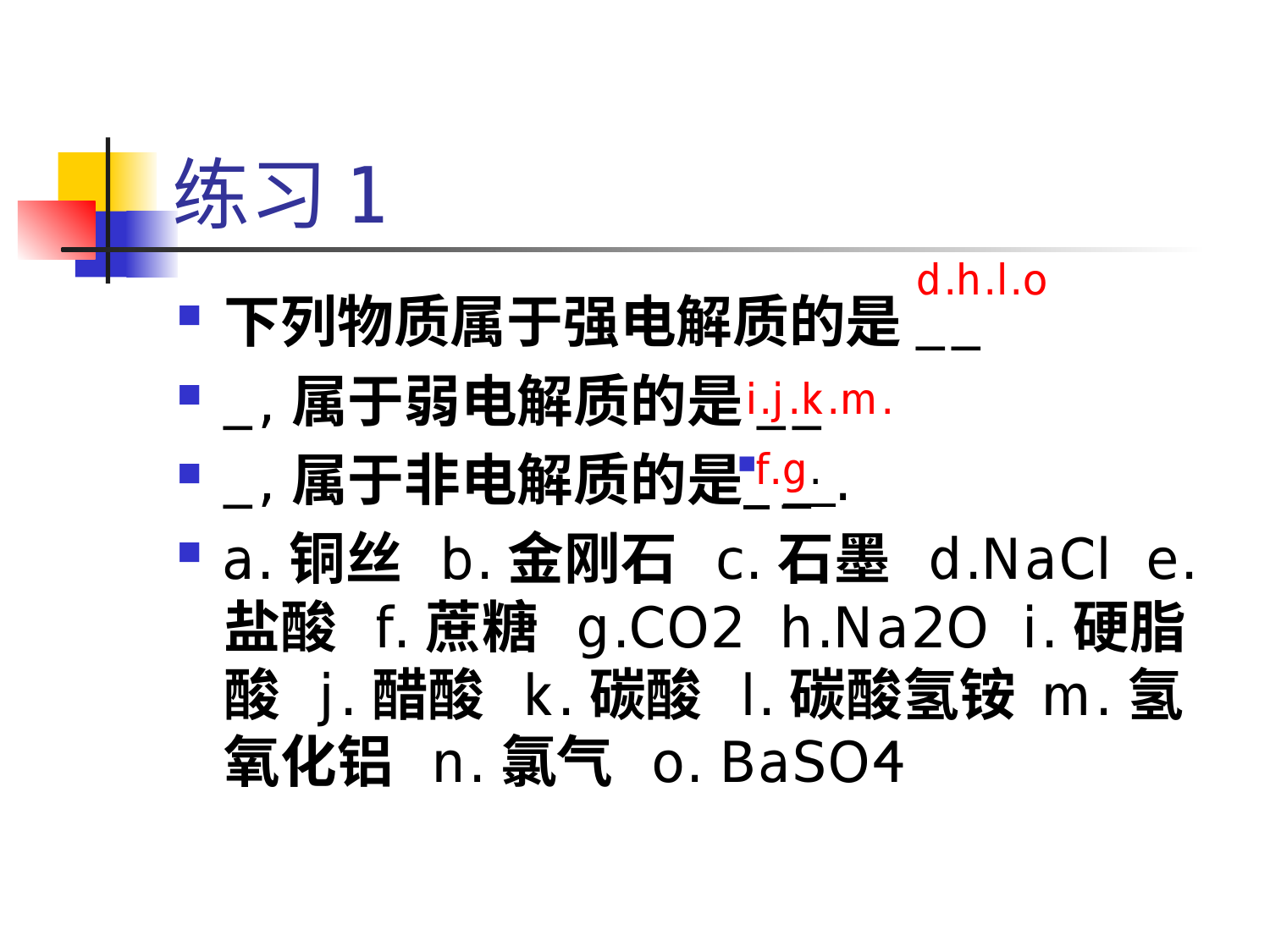

# 练习1
d.h.l.o
下列物质属于强电解质的是__
_,属于弱电解质的是__
_,属于非电解质的是  _ .
a.铜丝  b.金刚石  c.石墨  d.NaCl  e.盐酸  f.蔗糖  g.CO2  h.Na2O  i.硬脂酸  j.醋酸  k.碳酸  l.碳酸氢铵 m.氢氧化铝  n.氯气  o. BaSO4

i.j.k.m.
f.g.